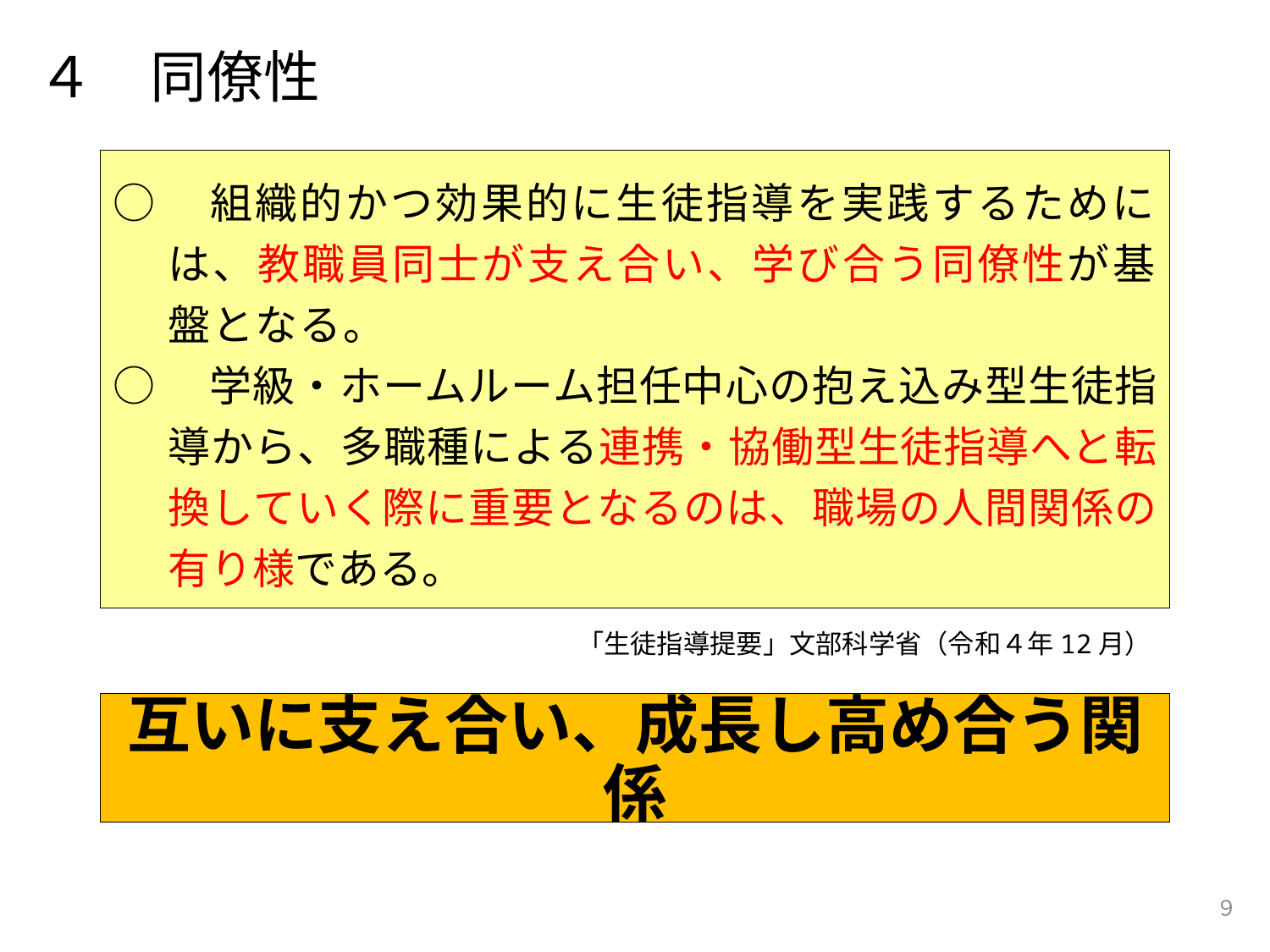

４　同僚性
○　組織的かつ効果的に生徒指導を実践するためには、教職員同士が支え合い、学び合う同僚性が基盤となる。
○　学級・ホームルーム担任中心の抱え込み型生徒指導から、多職種による連携・協働型生徒指導へと転換していく際に重要となるのは、職場の人間関係の有り様である。
「生徒指導提要」文部科学省（令和４年12月）
互いに支え合い、成長し高め合う関係
９